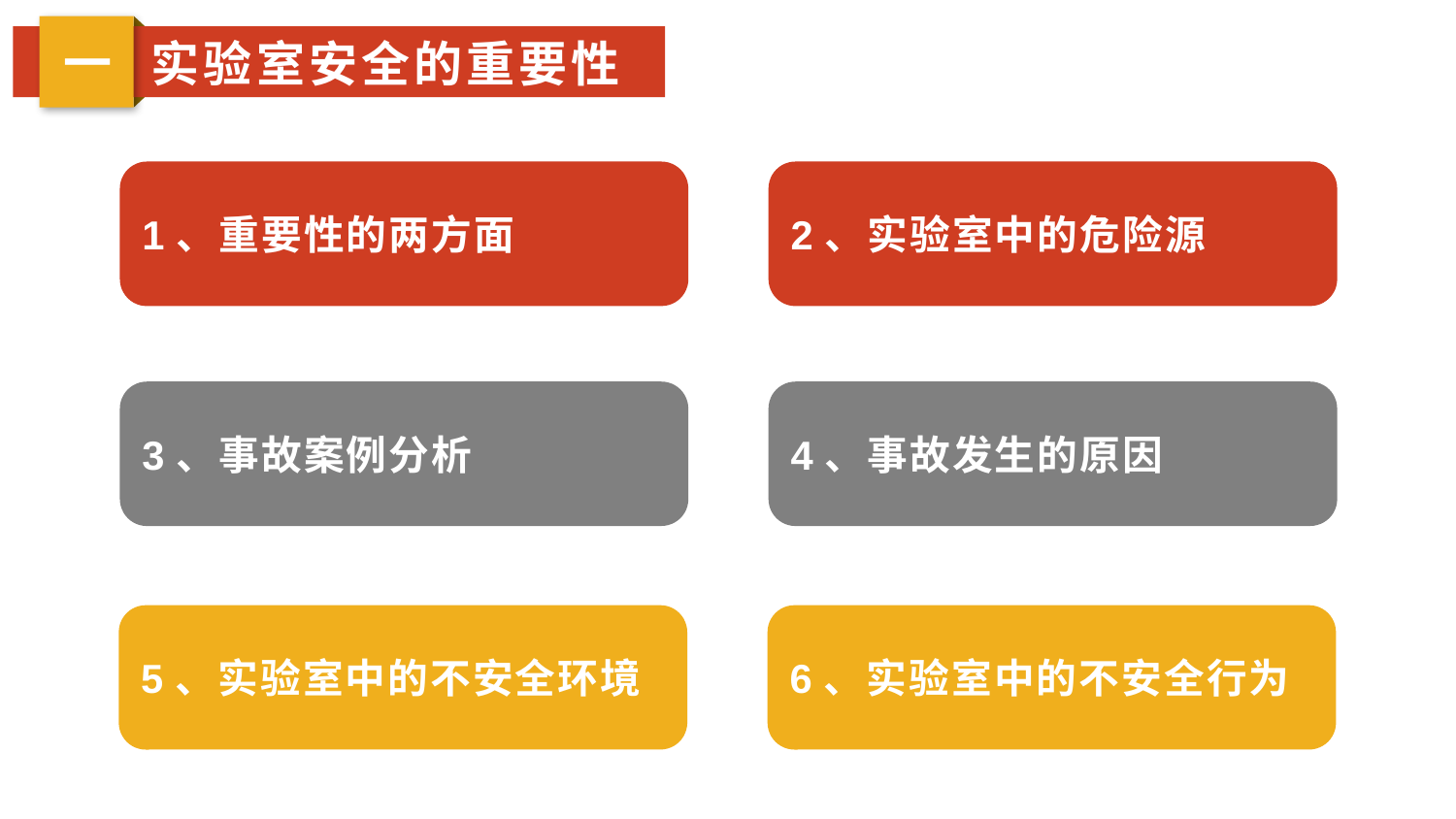

一

实验室安全的重要性

1、重要性的两方面
2、实验室中的危险源
3、事故案例分析
4、事故发生的原因
5、实验室中的不安全环境
6、实验室中的不安全行为